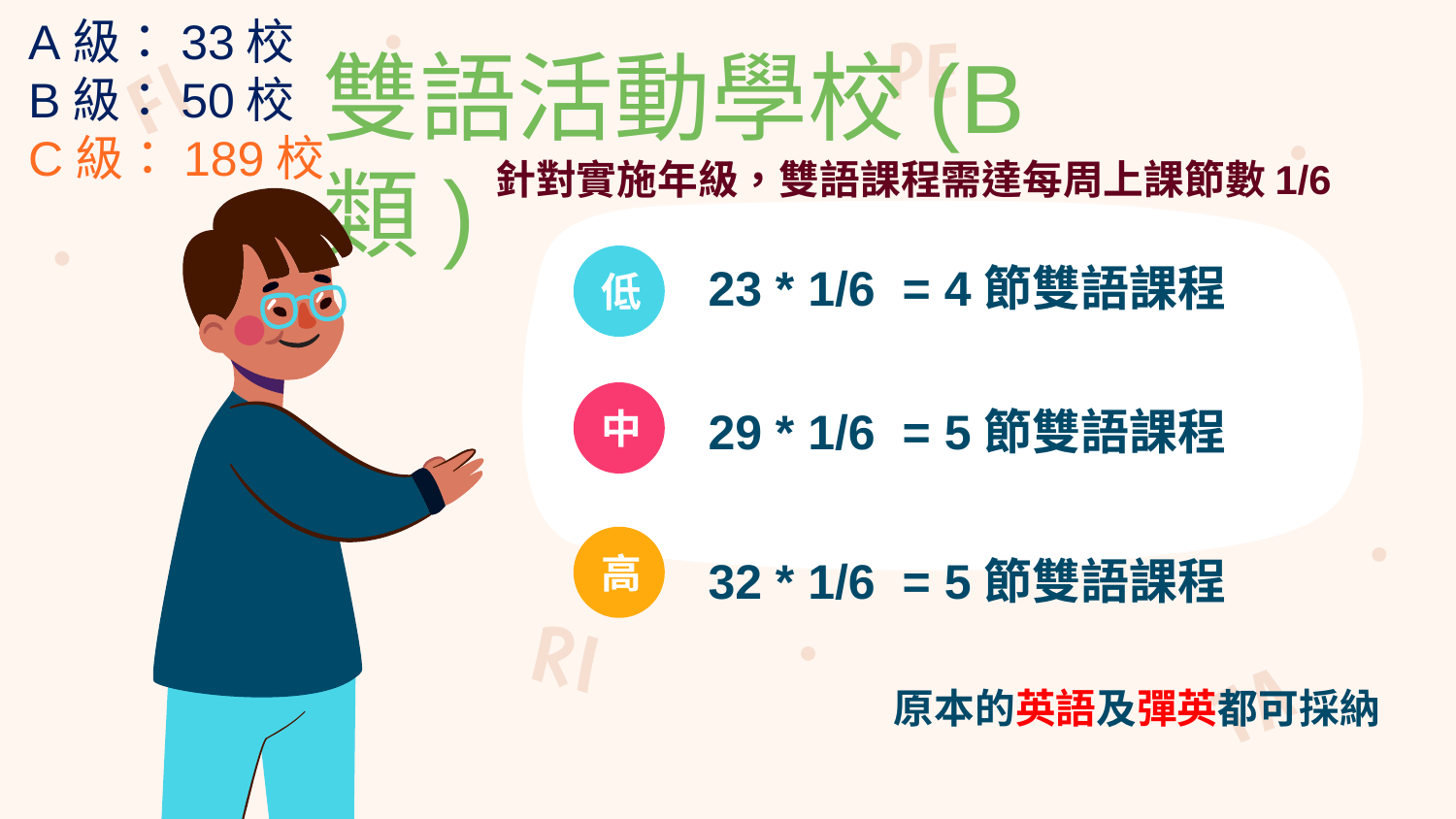

A級：33校
B級：50校
C級：189校
# 雙語活動學校(B類)
針對實施年級，雙語課程需達每周上課節數1/6

     23 * 1/6  = 4節雙語課程
低
中
     29 * 1/6  = 5節雙語課程
高
     32 * 1/6  = 5節雙語課程
原本的英語及彈英都可採納